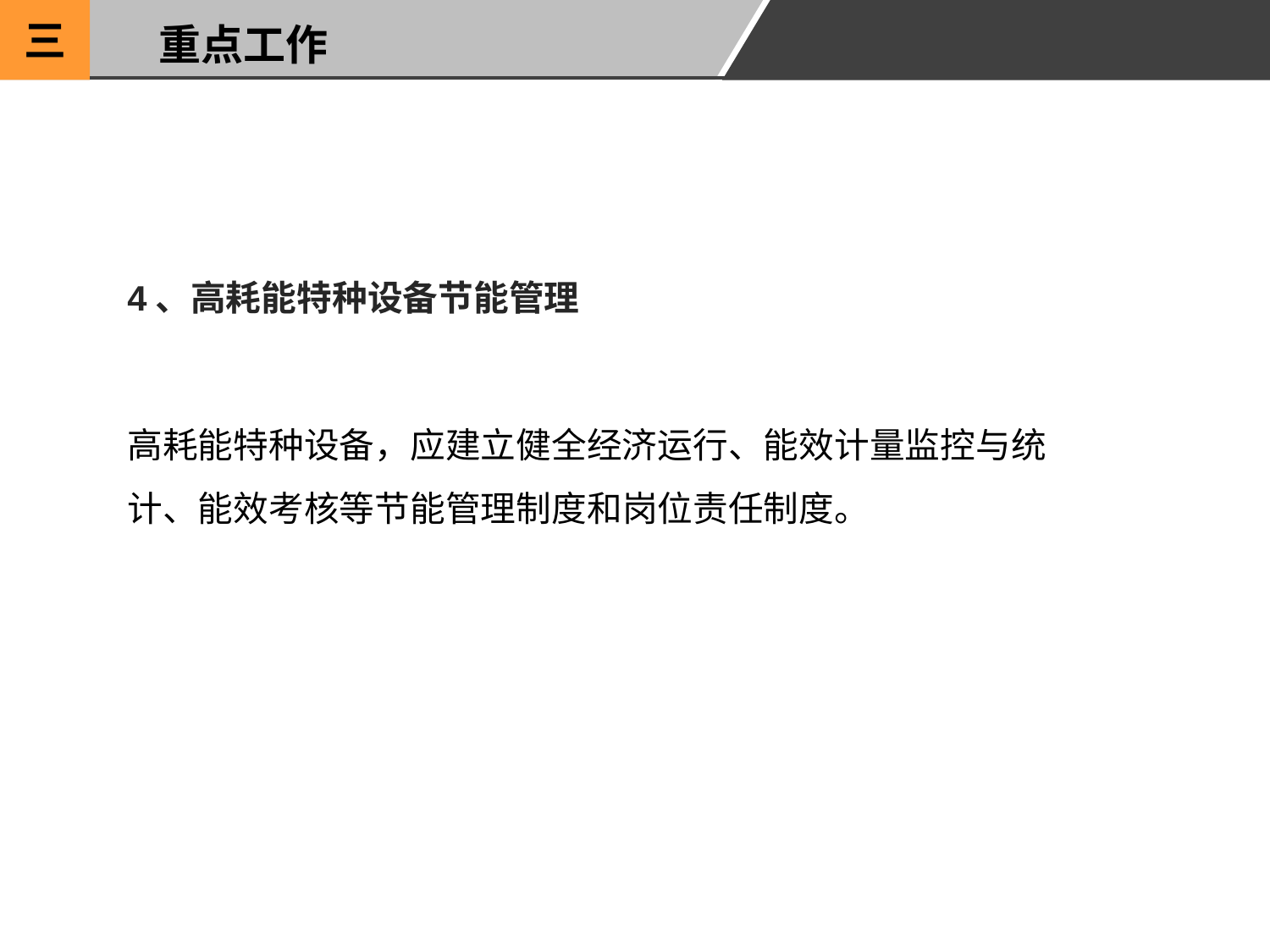

三
重点工作
4、高耗能特种设备节能管理
高耗能特种设备，应建立健全经济运行、能效计量监控与统计、能效考核等节能管理制度和岗位责任制度。